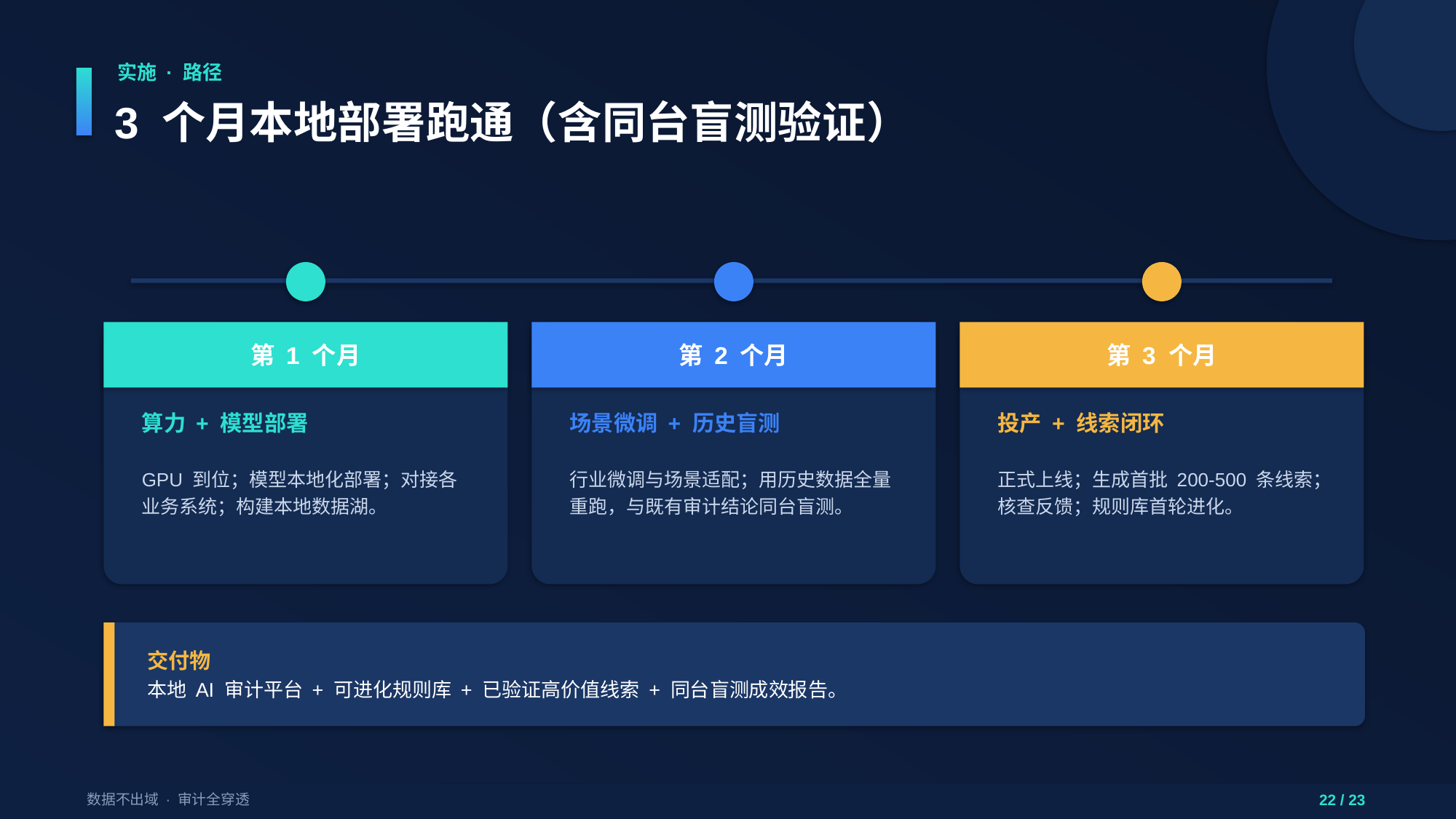

实施 · 路径

3 个月本地部署跑通（含同台盲测验证）

第 1 个月

第 2 个月

第 3 个月
算力 + 模型部署
场景微调 + 历史盲测
投产 + 线索闭环
GPU 到位；模型本地化部署；对接各业务系统；构建本地数据湖。
行业微调与场景适配；用历史数据全量重跑，与既有审计结论同台盲测。
正式上线；生成首批 200-500 条线索；核查反馈；规则库首轮进化。

交付物
本地 AI 审计平台 + 可进化规则库 + 已验证高价值线索 + 同台盲测成效报告。
数据不出域 · 审计全穿透
22 / 23